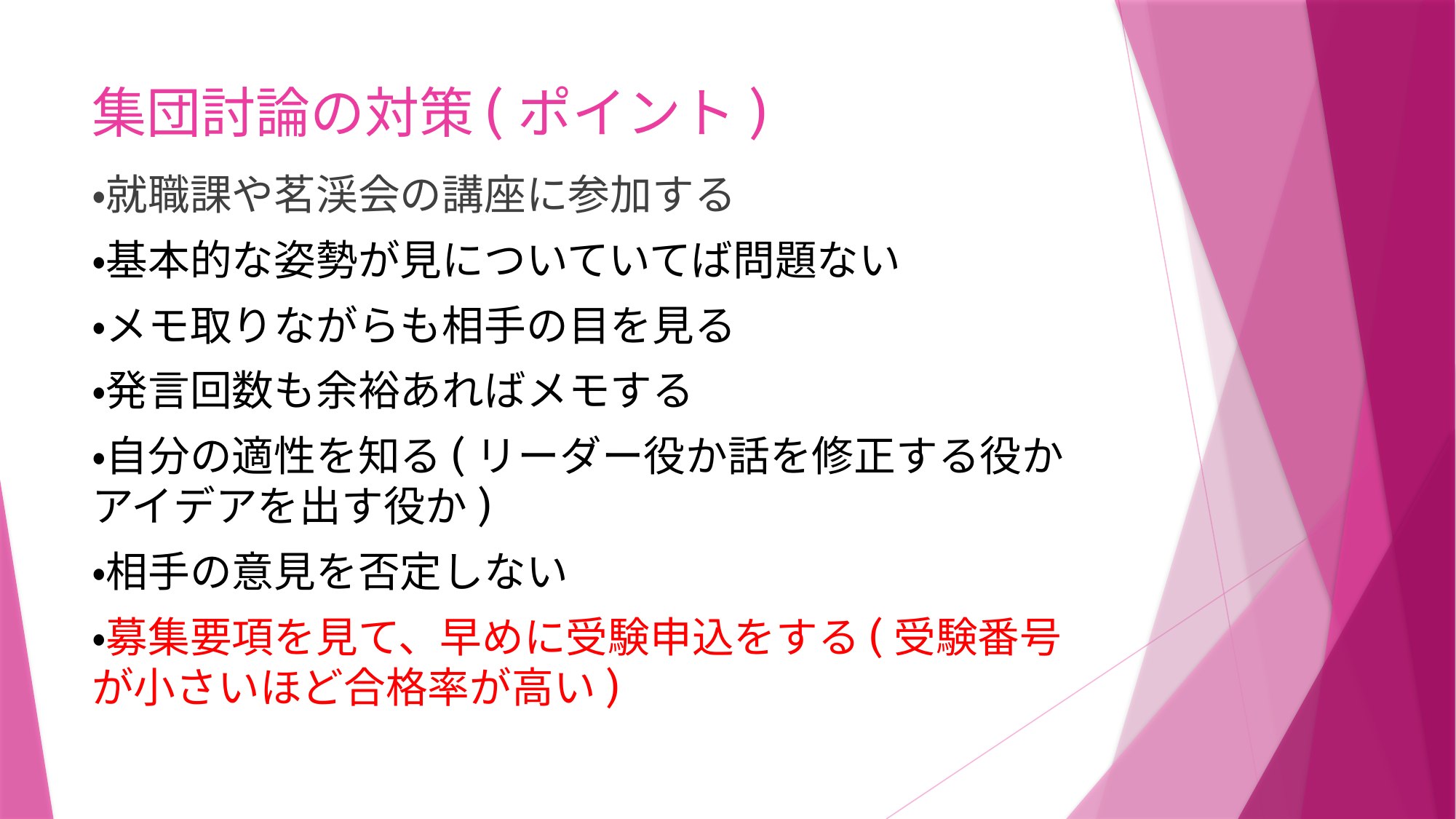

# 集団討論の対策(ポイント)
・就職課や茗渓会の講座に参加する
・基本的な姿勢が見についていてば問題ない
・メモ取りながらも相手の目を見る
・発言回数も余裕あればメモする
・自分の適性を知る(リーダー役か話を修正する役かアイデアを出す役か)
・相手の意見を否定しない
・募集要項を見て、早めに受験申込をする(受験番号が小さいほど合格率が高い)